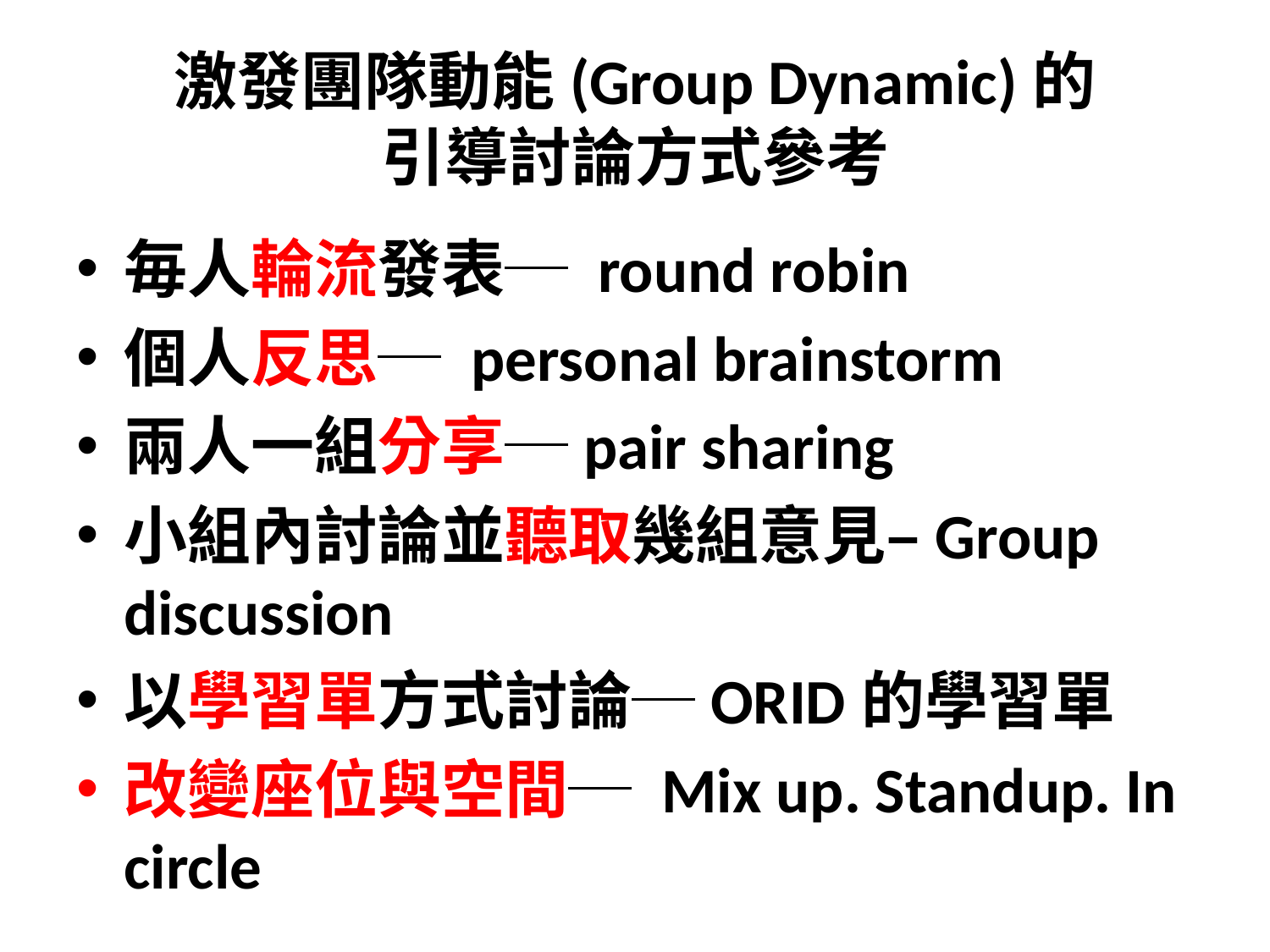

# 激發團隊動能(Group Dynamic)的 引導討論方式參考
毎人輪流發表─ round robin
個人反思─ personal brainstorm
兩人一組分享─pair sharing
小組內討論並聽取幾組意見–Group discussion
以學習單方式討論─ORID的學習單
改變座位與空間─ Mix up. Standup. In circle